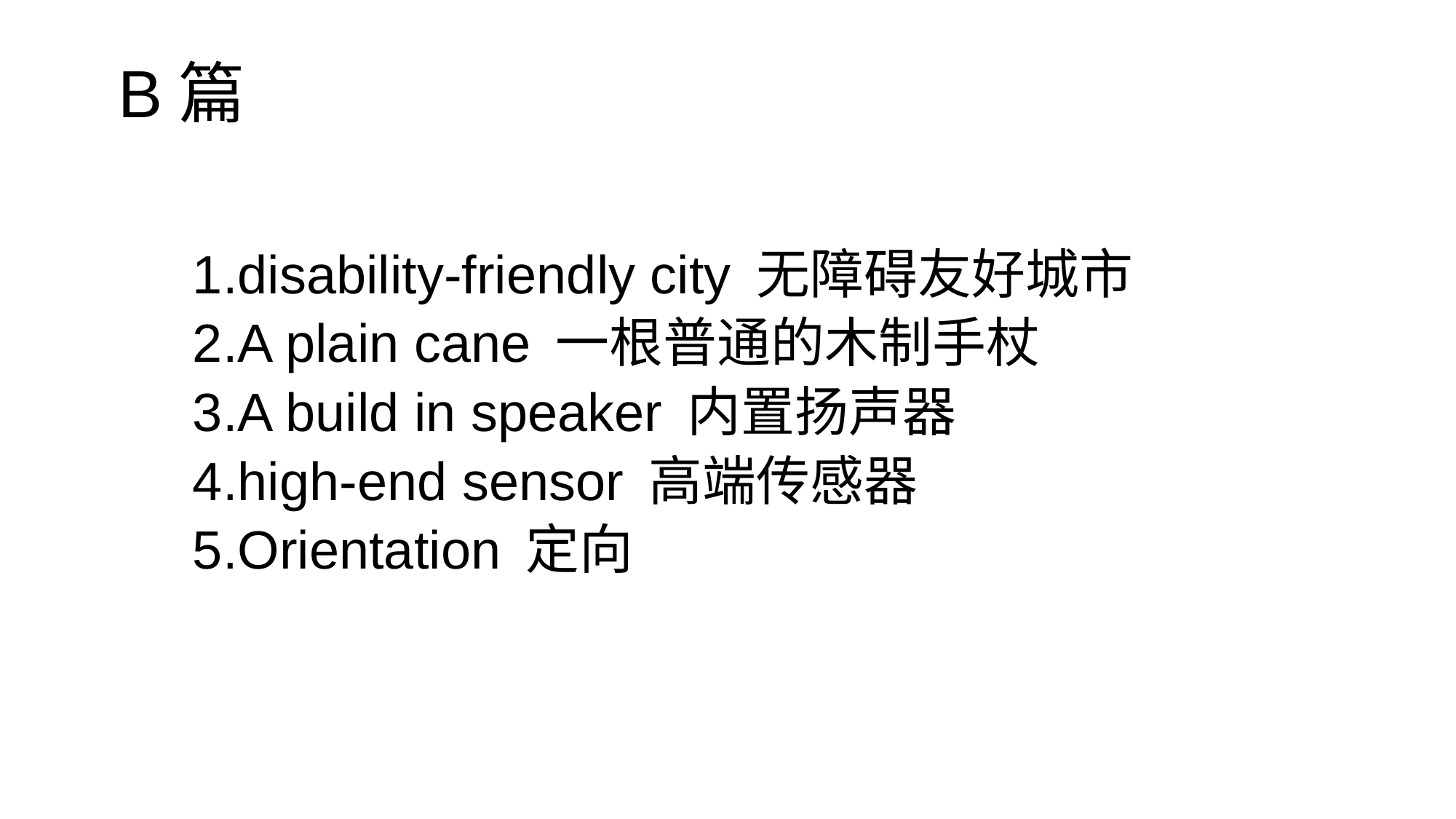

# B篇
1.disability-friendly city 无障碍友好城市
2.A plain cane 一根普通的木制手杖
3.A build in speaker 内置扬声器
4.high-end sensor 高端传感器
5.Orientation 定向